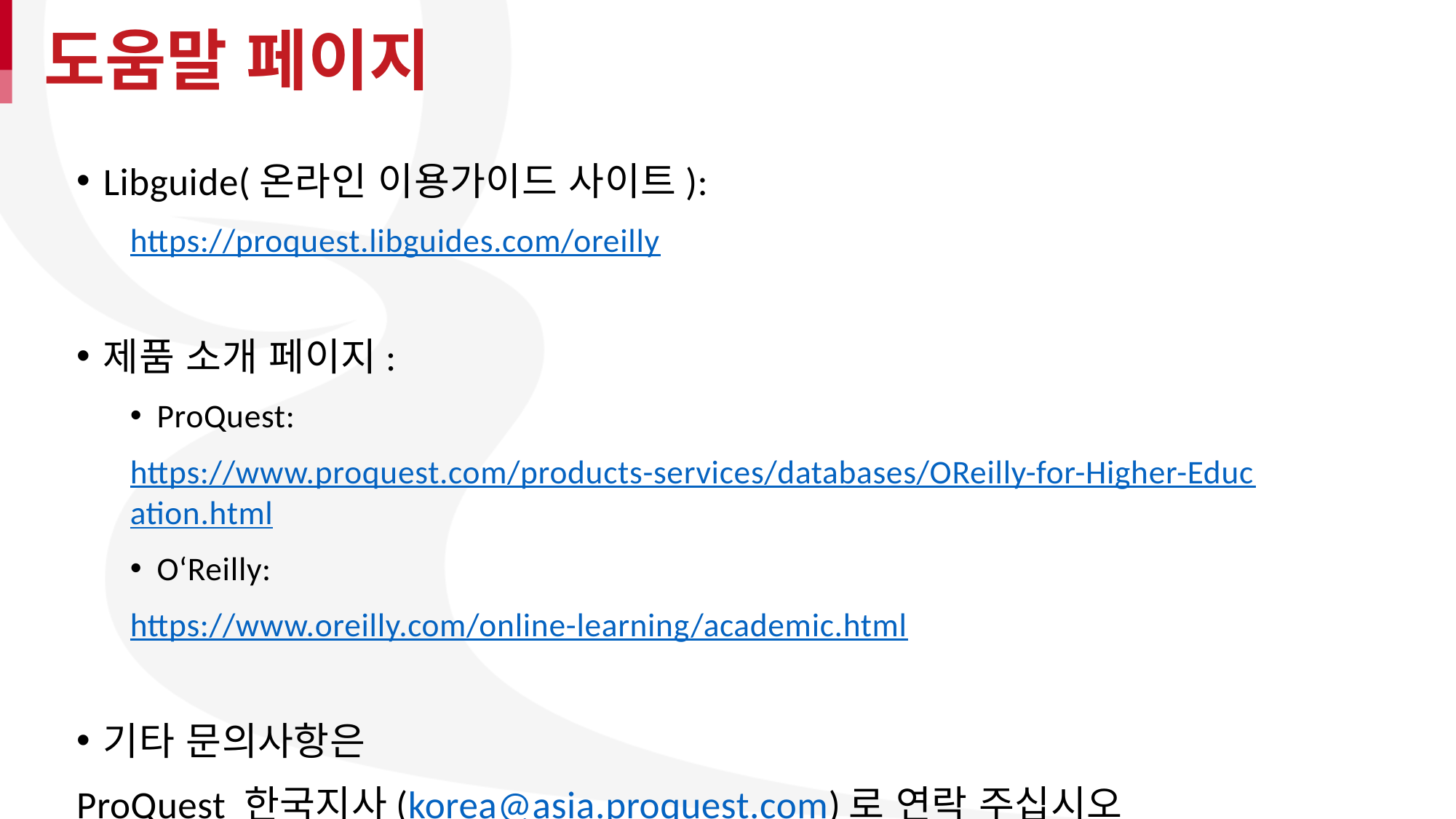

# 도움말 페이지
Libguide(온라인 이용가이드 사이트):
https://proquest.libguides.com/oreilly

제품 소개 페이지:
ProQuest:
https://www.proquest.com/products-services/databases/OReilly-for-Higher-Education.html
O‘Reilly:
https://www.oreilly.com/online-learning/academic.html

기타 문의사항은
ProQuest 한국지사(korea@asia.proquest.com)로 연락 주십시오